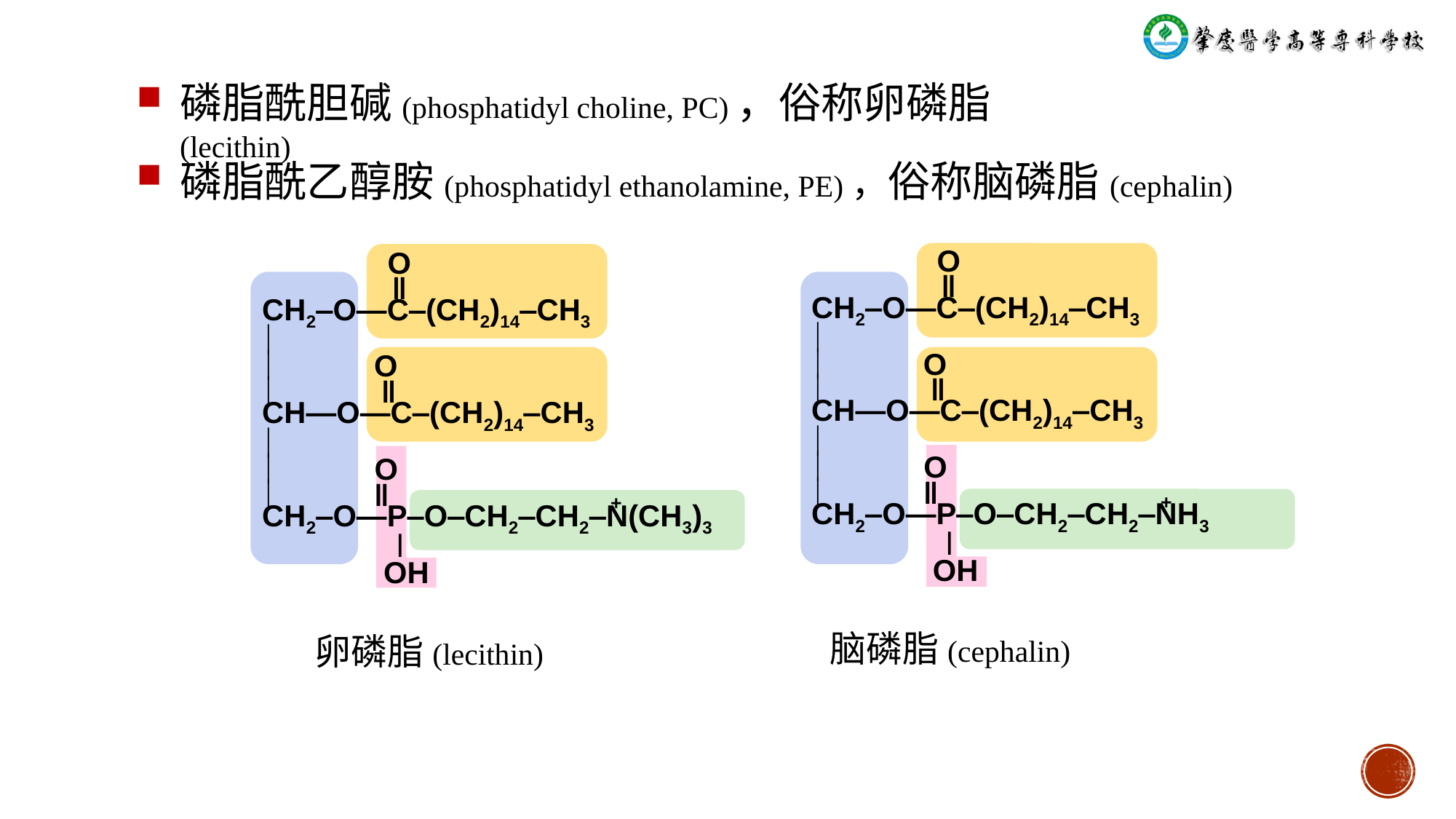

磷脂酰胆碱(phosphatidyl choline, PC)，俗称卵磷脂(lecithin)
磷脂酰乙醇胺(phosphatidyl ethanolamine, PE)，俗称脑磷脂(cephalin)

                O
                 ǁ
 CH2‒O—C‒(CH2)14‒CH3
｜
｜             O
｜             ǁ
 CH—O—C‒(CH2)14‒CH3
｜
｜            O
｜             ǁ
 CH2‒O—P‒O‒CH2‒CH2‒NH3
                 ⅼ
                OH
                O
                 ǁ
 CH2‒O—C‒(CH2)14‒CH3
｜
｜             O
｜             ǁ
 CH—O—C‒(CH2)14‒CH3
｜
｜            O
｜             ǁ
 CH2‒O—P‒O‒CH2‒CH2‒N(CH3)3
                 ⅼ
                OH

+
+

脑磷脂(cephalin)
卵磷脂(lecithin)